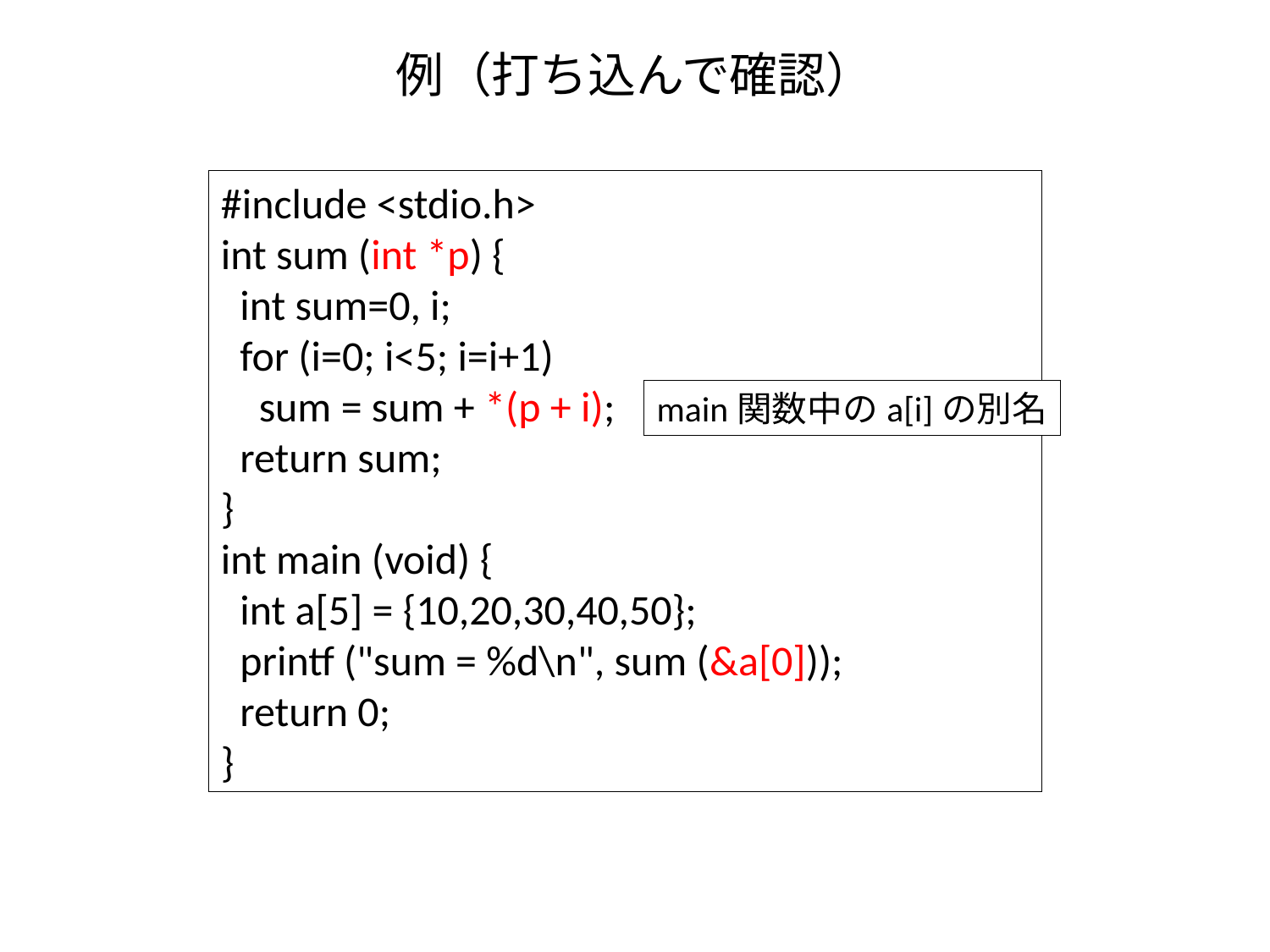

# 例（打ち込んで確認）
#include <stdio.h>
int sum (int *p) {
  int sum=0, i;
  for (i=0; i<5; i=i+1)
    sum = sum + *(p + i);
  return sum;
}
int main (void) {
  int a[5] = {10,20,30,40,50};
  printf ("sum = %d\n", sum (&a[0]));
  return 0;
}
main関数中のa[i]の別名